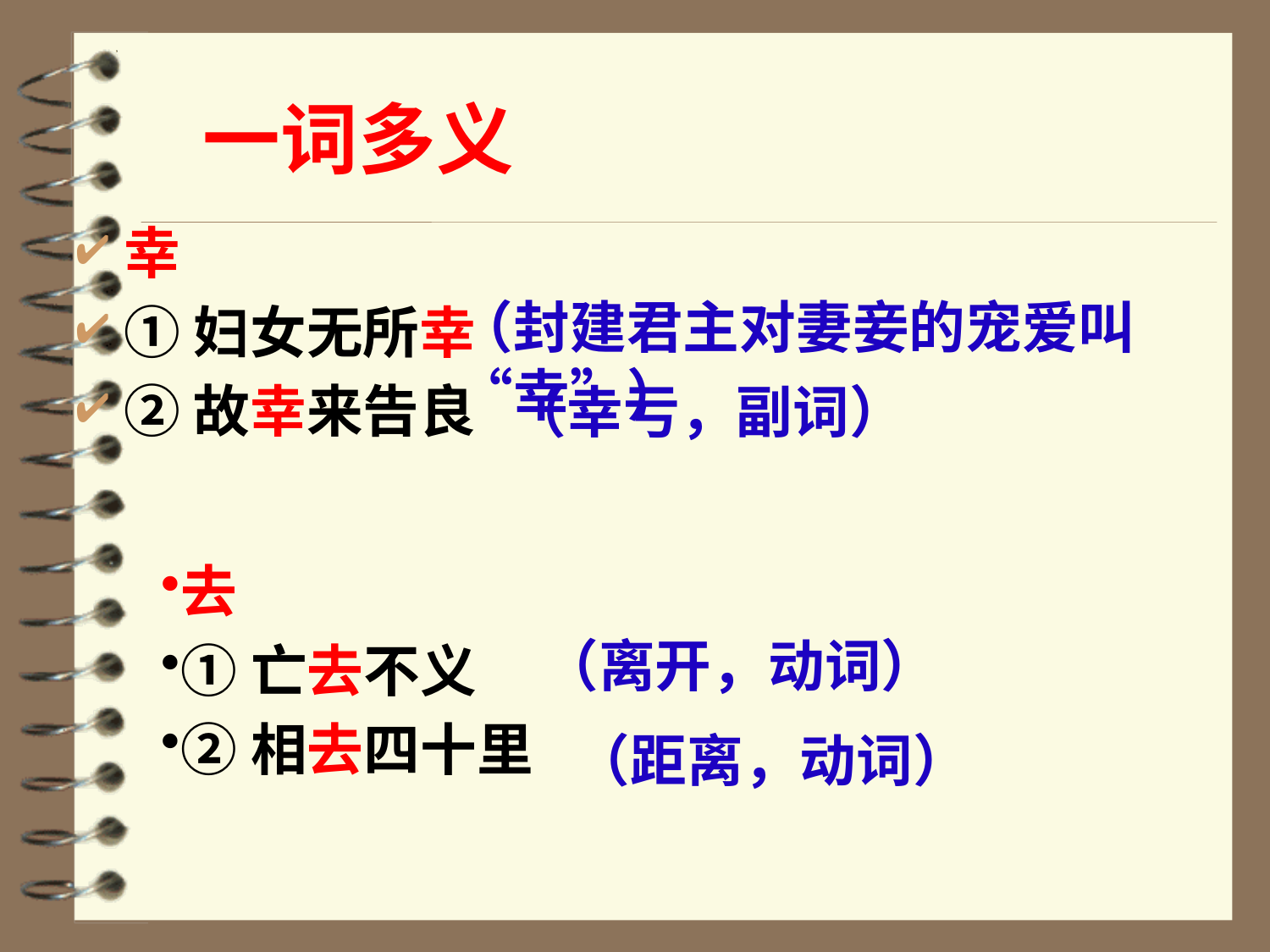

一词多义
幸
①妇女无所幸
②故幸来告良
（封建君主对妻妾的宠爱叫“幸”）
（幸亏，副词）
去
①亡去不义
②相去四十里
（离开，动词）
（距离，动词）